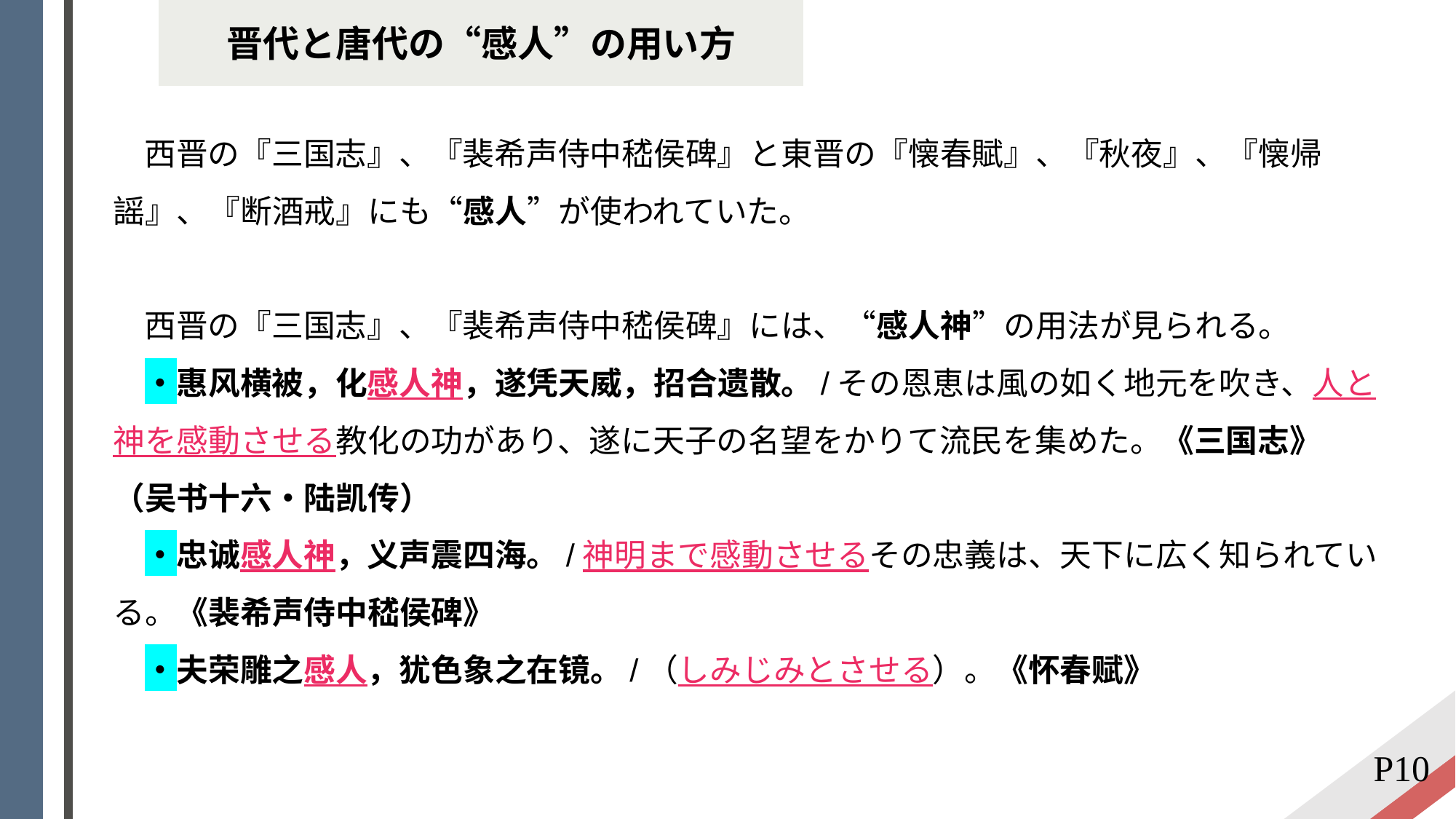

晋代と唐代の“感人”の用い方
 西晋の『三国志』、『裴希声侍中嵇侯碑』と東晋の『懐春賦』、『秋夜』、『懐帰謡』、『断酒戒』にも“感人”が使われていた。

 西晋の『三国志』、『裴希声侍中嵇侯碑』には、“感人神”の用法が見られる。
 ・惠风横被，化感人神，遂凭天威，招合遗散。/その恩恵は風の如く地元を吹き、人と神を感動させる教化の功があり、遂に天子の名望をかりて流民を集めた。《三国志》（吴书十六・陆凯传）
 ・忠诚感人神，义声震四海。/神明まで感動させるその忠義は、天下に広く知られている。《裴希声侍中嵇侯碑》
 ・夫荣雕之感人，犹色象之在镜。/（しみじみとさせる）。《怀春赋》

P10